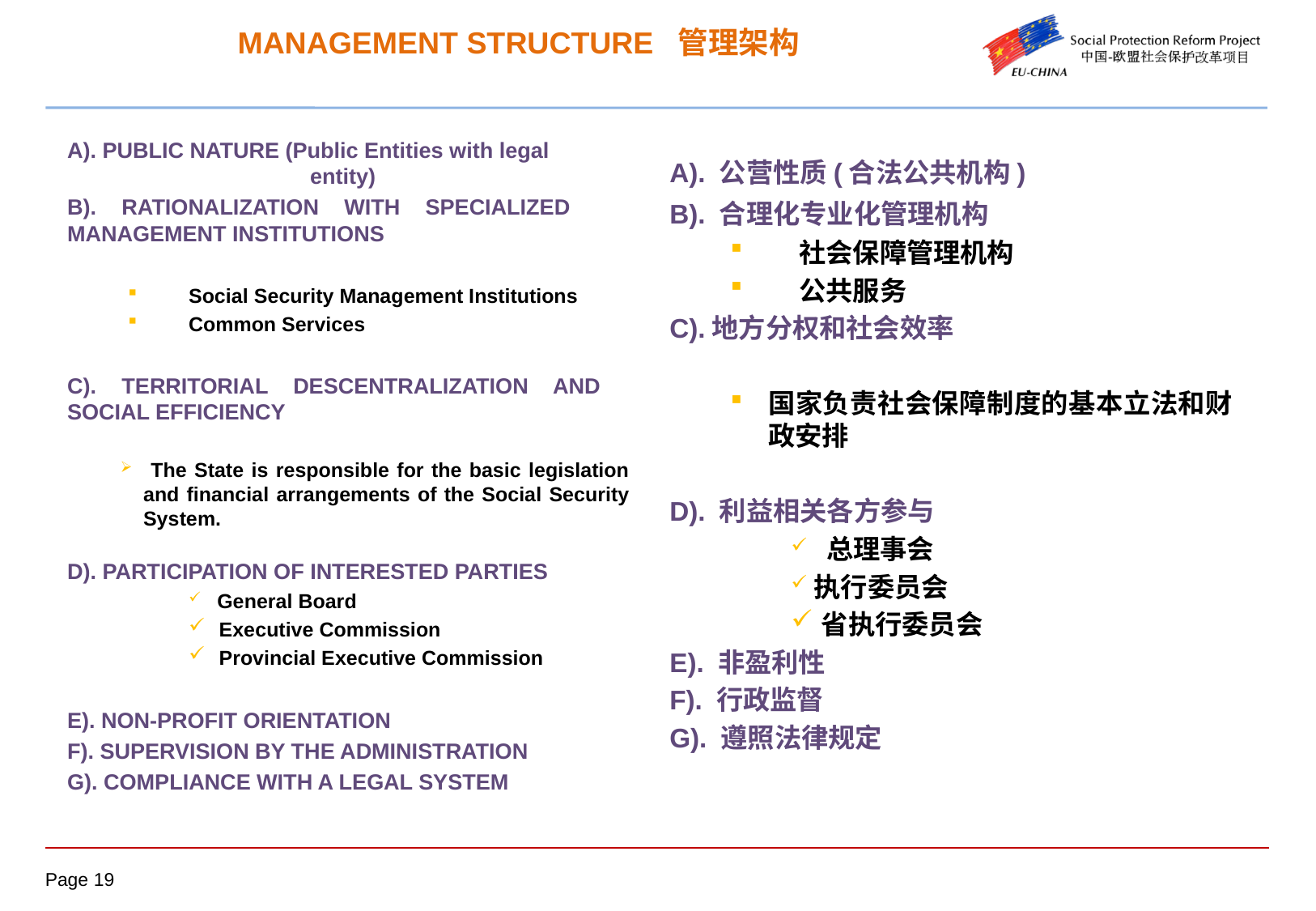

# MANAGEMENT STRUCTURE  管理架构
A). PUBLIC NATURE (Public Entities with legal 		entity)
B). RATIONALIZATION WITH SPECIALIZED 	MANAGEMENT INSTITUTIONS

    Social Security Management Institutions
    Common Services

C). TERRITORIAL DESCENTRALIZATION AND 	SOCIAL EFFICIENCY

 The State is responsible for the basic legislation and financial arrangements of the Social Security System.

D). PARTICIPATION OF INTERESTED PARTIES
 General Board
Executive Commission
Provincial Executive Commission

E). NON-PROFIT ORIENTATION
F). SUPERVISION BY THE ADMINISTRATION
G). COMPLIANCE WITH A LEGAL SYSTEM

A). 公营性质(合法公共机构)
B). 合理化专业化管理机构
    社会保障管理机构
    公共服务
C).地方分权和社会效率

国家负责社会保障制度的基本立法和财政安排

D). 利益相关各方参与
 总理事会
执行委员会
省执行委员会
E). 非盈利性
F). 行政监督
G). 遵照法律规定